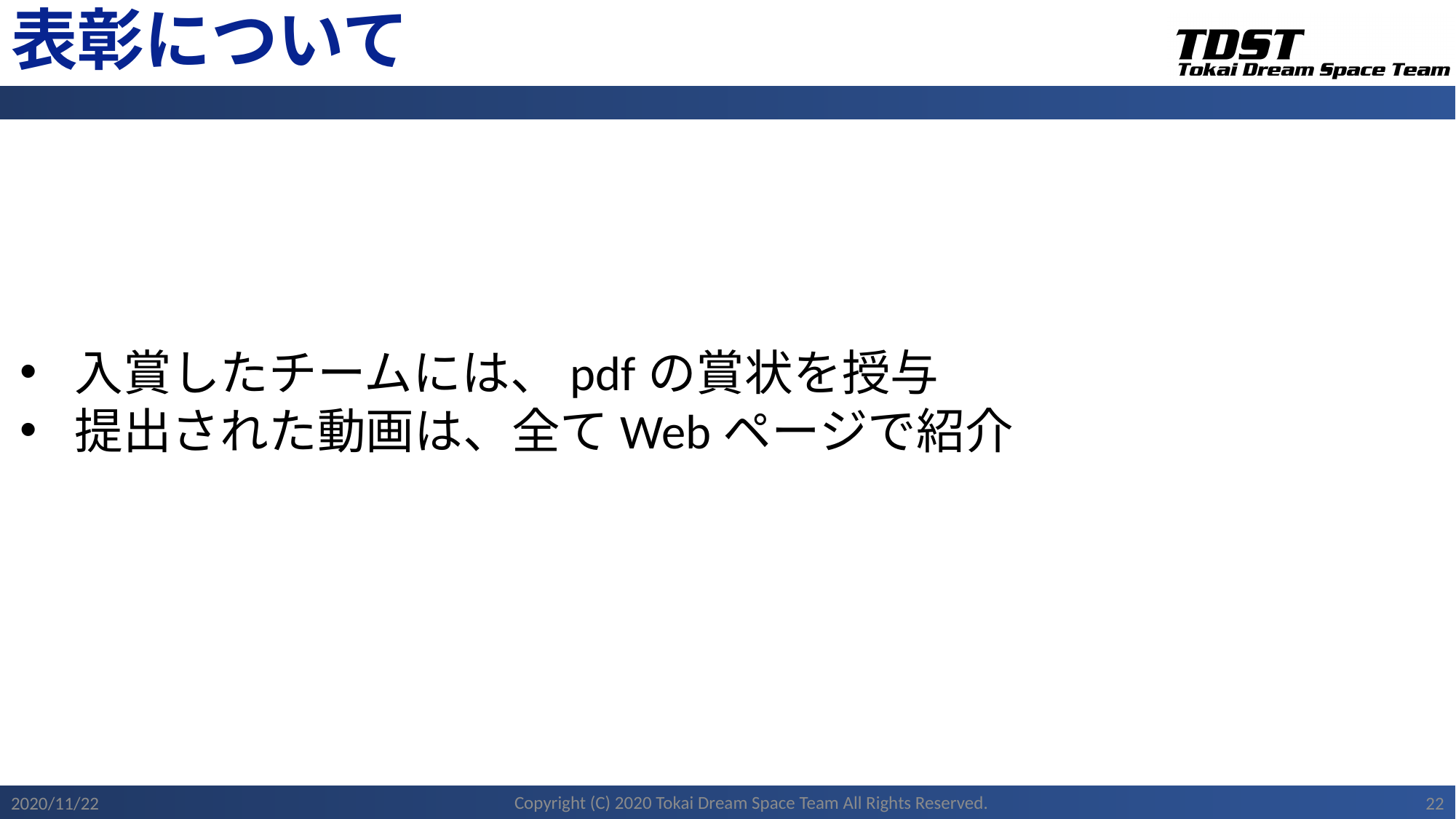

# 表彰について
入賞したチームには、pdfの賞状を授与
提出された動画は、全てWebページで紹介
Copyright (C) 2020 Tokai Dream Space Team All Rights Reserved.
2020/11/22
22